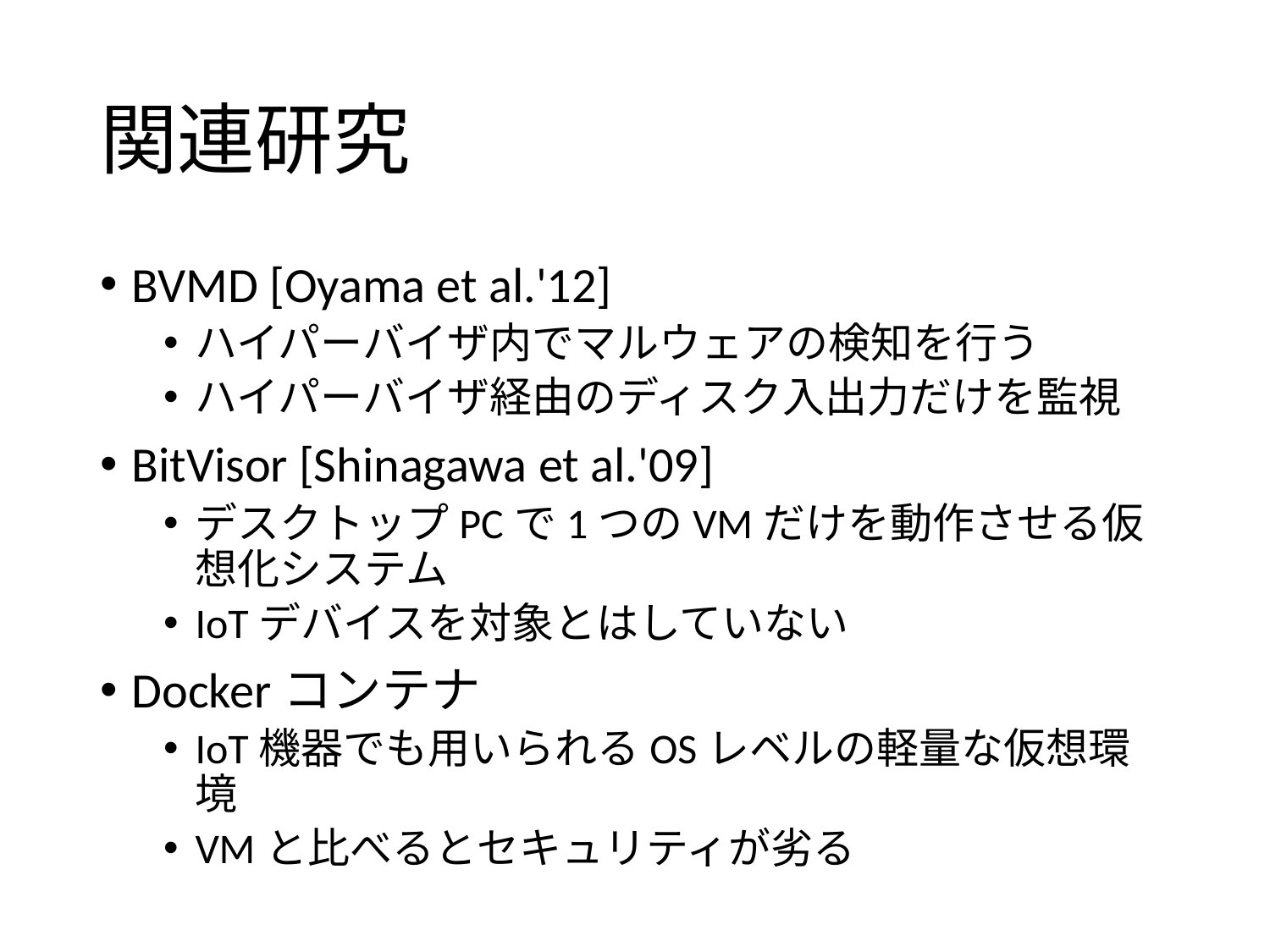

# 関連研究
BVMD [Oyama et al.'12]
ハイパーバイザ内でマルウェアの検知を行う
ハイパーバイザ経由のディスク入出力だけを監視
BitVisor [Shinagawa et al.'09]
デスクトップPCで1つのVMだけを動作させる仮想化システム
IoTデバイスを対象とはしていない
Dockerコンテナ
IoT機器でも用いられるOSレベルの軽量な仮想環境
VMと比べるとセキュリティが劣る